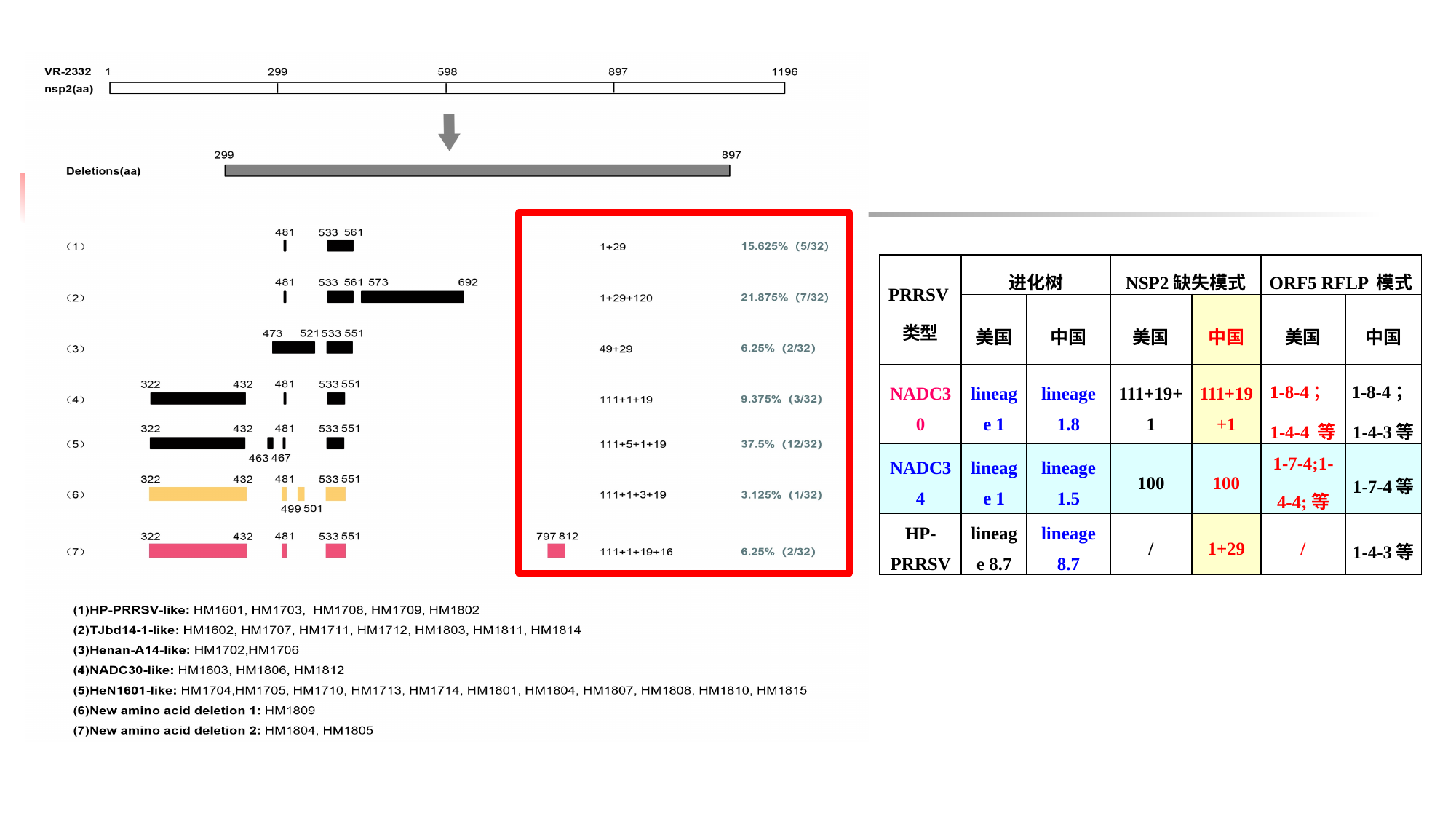

| PRRSV类型 | 进化树 |  | NSP2缺失模式 |  | ORF5 RFLP 模式 |  |
| --- | --- | --- | --- | --- | --- | --- |
|  | 美国 | 中国 | 美国 | 中国 | 美国 | 中国 |
| NADC30 | lineage 1 | lineage 1.8 | 111+19+1 | 111+19+1 | 1-8-4；1-4-4 等 | 1-8-4；1-4-3等 |
| NADC34 | lineage 1 | lineage 1.5 | 100 | 100 | 1-7-4;1-4-4;等 | 1-7-4等 |
| HP-PRRSV | lineage 8.7 | lineage 8.7 | / | 1+29 | / | 1-4-3等 |